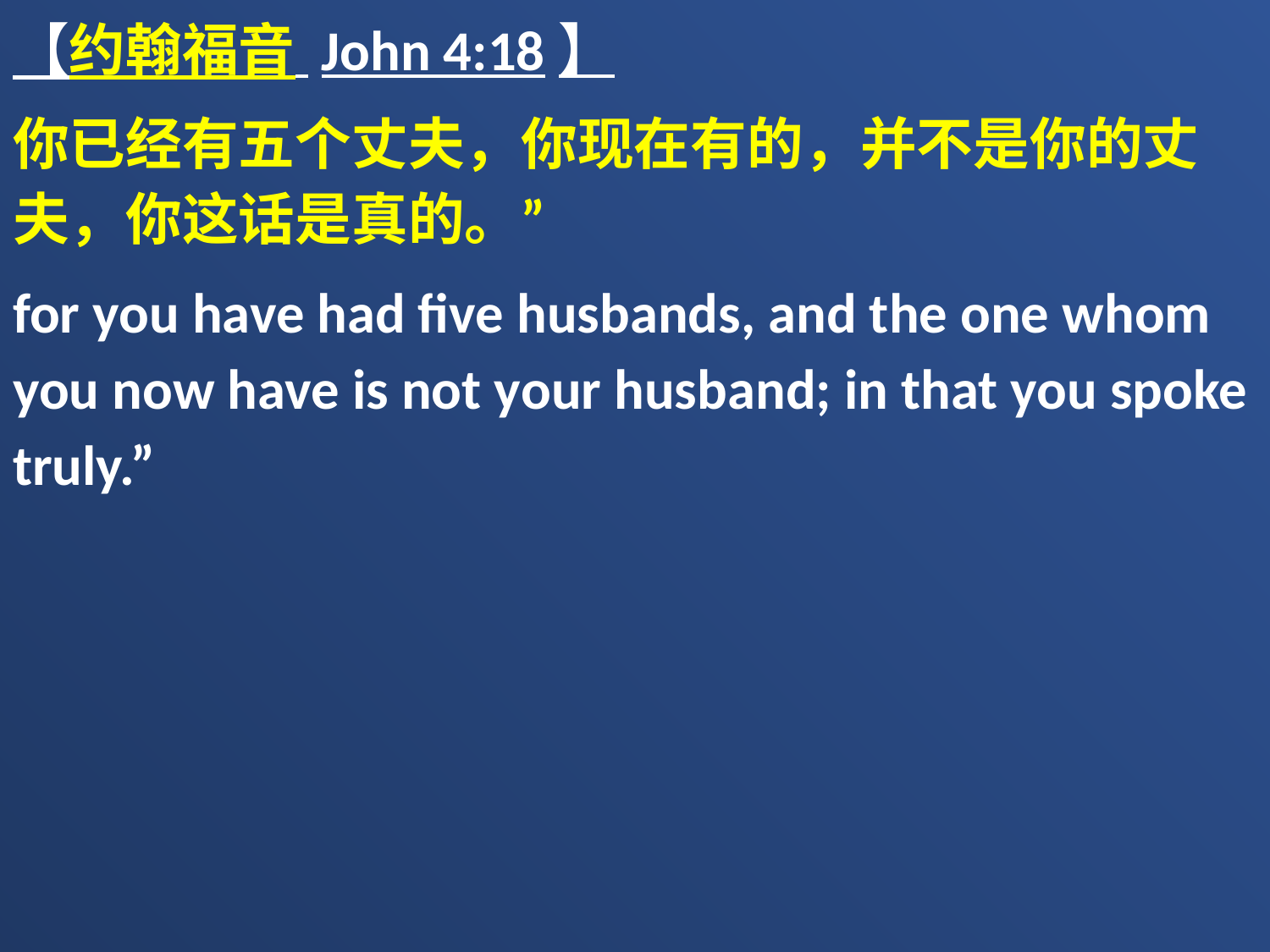

【约翰福音 John 4:18】
你已经有五个丈夫，你现在有的，并不是你的丈夫，你这话是真的。”
for you have had five husbands, and the one whom you now have is not your husband; in that you spoke truly.”